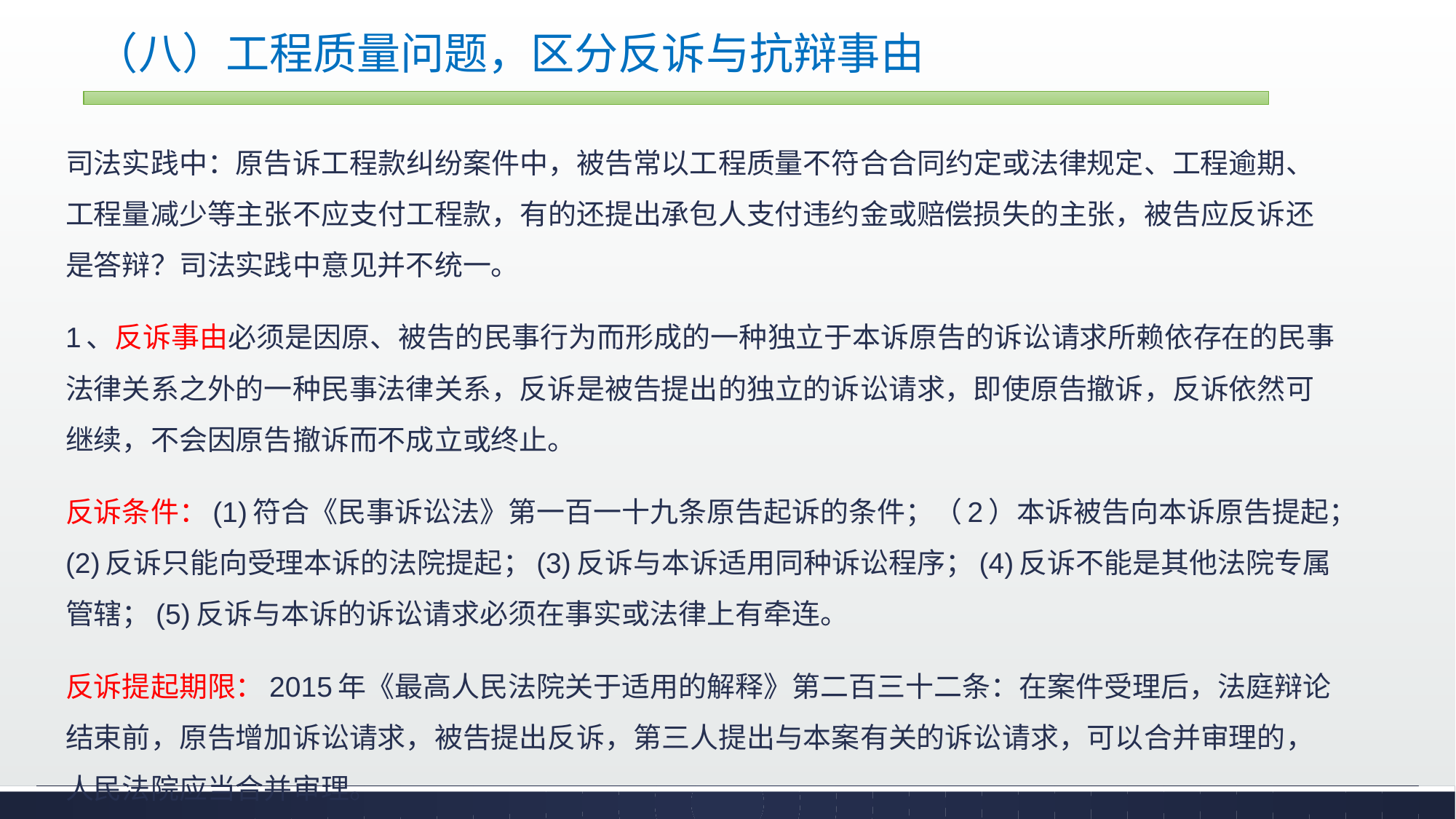

# （八）工程质量问题，区分反诉与抗辩事由

司法实践中：原告诉工程款纠纷案件中，被告常以工程质量不符合合同约定或法律规定、工程逾期、工程量减少等主张不应支付工程款，有的还提出承包人支付违约金或赔偿损失的主张，被告应反诉还是答辩？司法实践中意见并不统一。
1、反诉事由必须是因原、被告的民事行为而形成的一种独立于本诉原告的诉讼请求所赖依存在的民事法律关系之外的一种民事法律关系，反诉是被告提出的独立的诉讼请求，即使原告撤诉，反诉依然可继续，不会因原告撤诉而不成立或终止。
反诉条件：(1)符合《民事诉讼法》第一百一十九条原告起诉的条件；（2）本诉被告向本诉原告提起；(2)反诉只能向受理本诉的法院提起；(3)反诉与本诉适用同种诉讼程序；(4)反诉不能是其他法院专属管辖；(5)反诉与本诉的诉讼请求必须在事实或法律上有牵连。
反诉提起期限：2015年《最高人民法院关于适用的解释》第二百三十二条：在案件受理后，法庭辩论结束前，原告增加诉讼请求，被告提出反诉，第三人提出与本案有关的诉讼请求，可以合并审理的，人民法院应当合并审理。